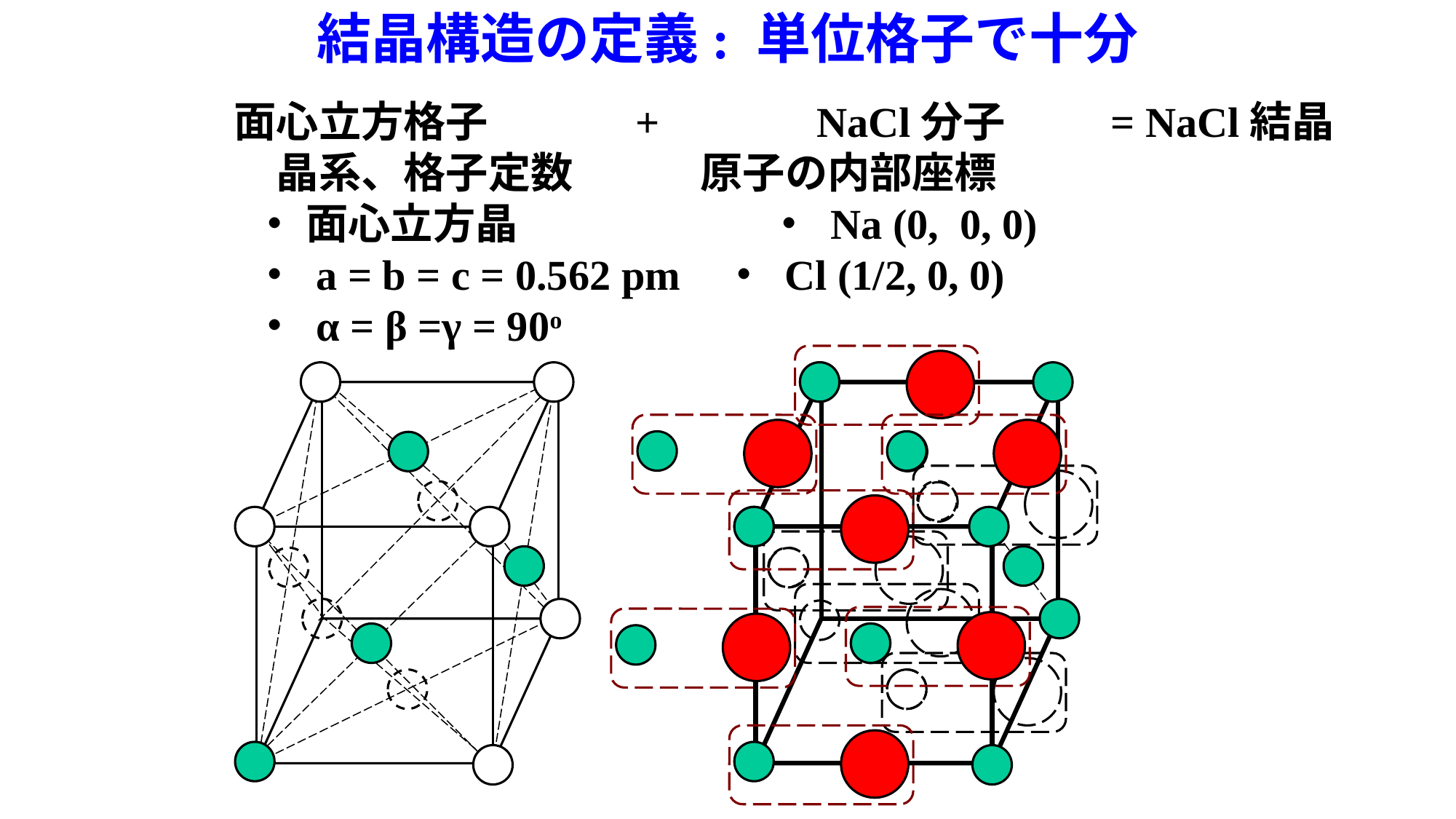

# 結晶構造の定義: 単位格子で十分
面心立方格子　 　　+　　　 NaCl分子　　 = NaCl結晶
　晶系、格子定数　　　原子の内部座標
 ・ 面心立方晶　　　　　    ・ Na (0,  0, 0)
 ・ a = b = c = 0.562 pm   ・ Cl (1/2, 0, 0)
 ・ α = β =γ = 90o